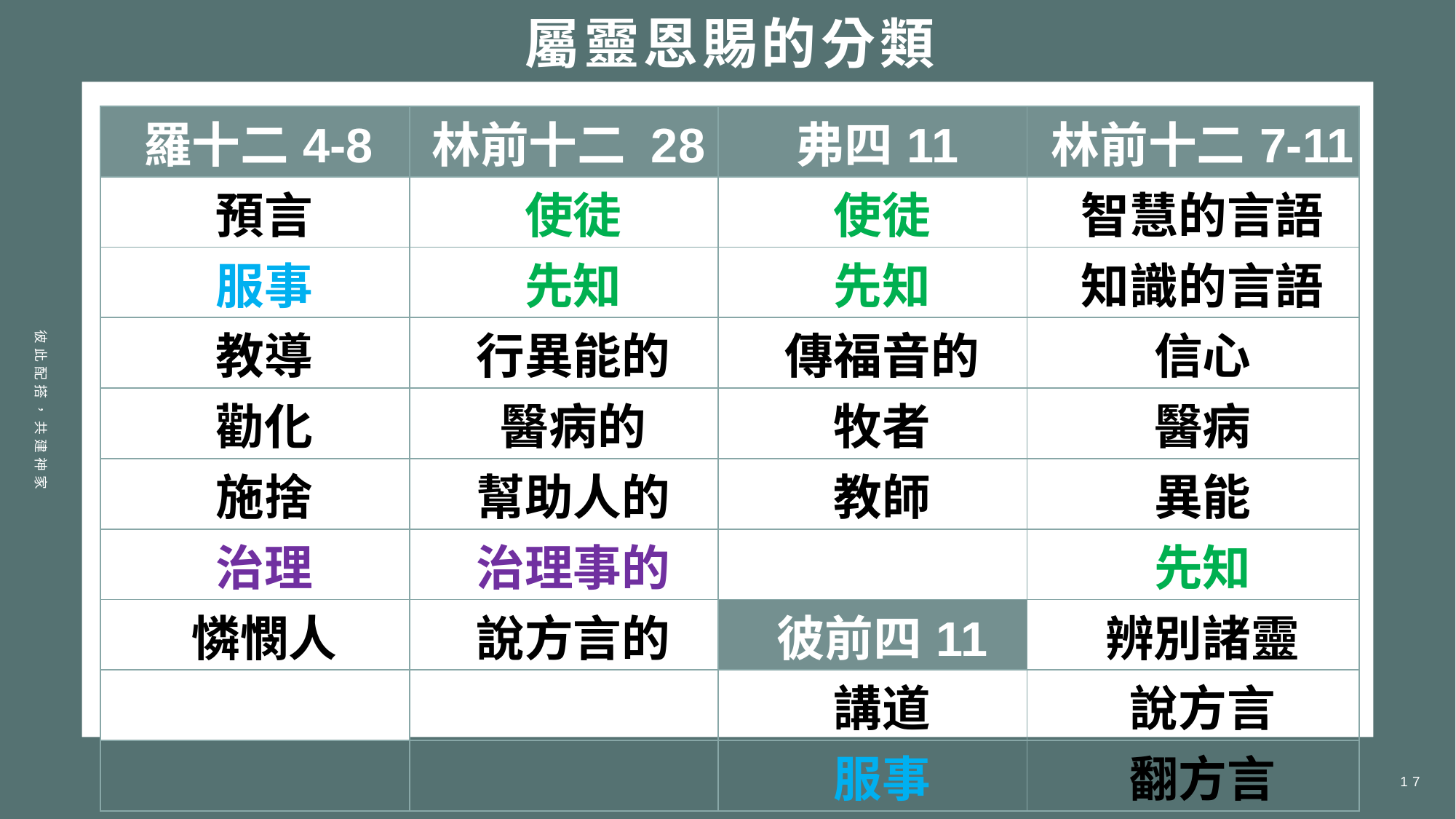

# 屬靈恩賜的分類
| 羅十二4-8 | 林前十二 28 | 弗四11 | 林前十二7-11 |
| --- | --- | --- | --- |
| 預言 | 使徒 | 使徒 | 智慧的言語 |
| 服事 | 先知 | 先知 | 知識的言語 |
| 教導 | 行異能的 | 傳福音的 | 信心 |
| 勸化 | 醫病的 | 牧者 | 醫病 |
| 施捨 | 幫助人的 | 教師 | 異能 |
| 治理 | 治理事的 |  | 先知 |
| 憐憫人 | 說方言的 | 彼前四11 | 辨別諸靈 |
|  |  | 講道 | 說方言 |
|  |  | 服事 | 翻方言 |
彼此配搭，共建神家
17